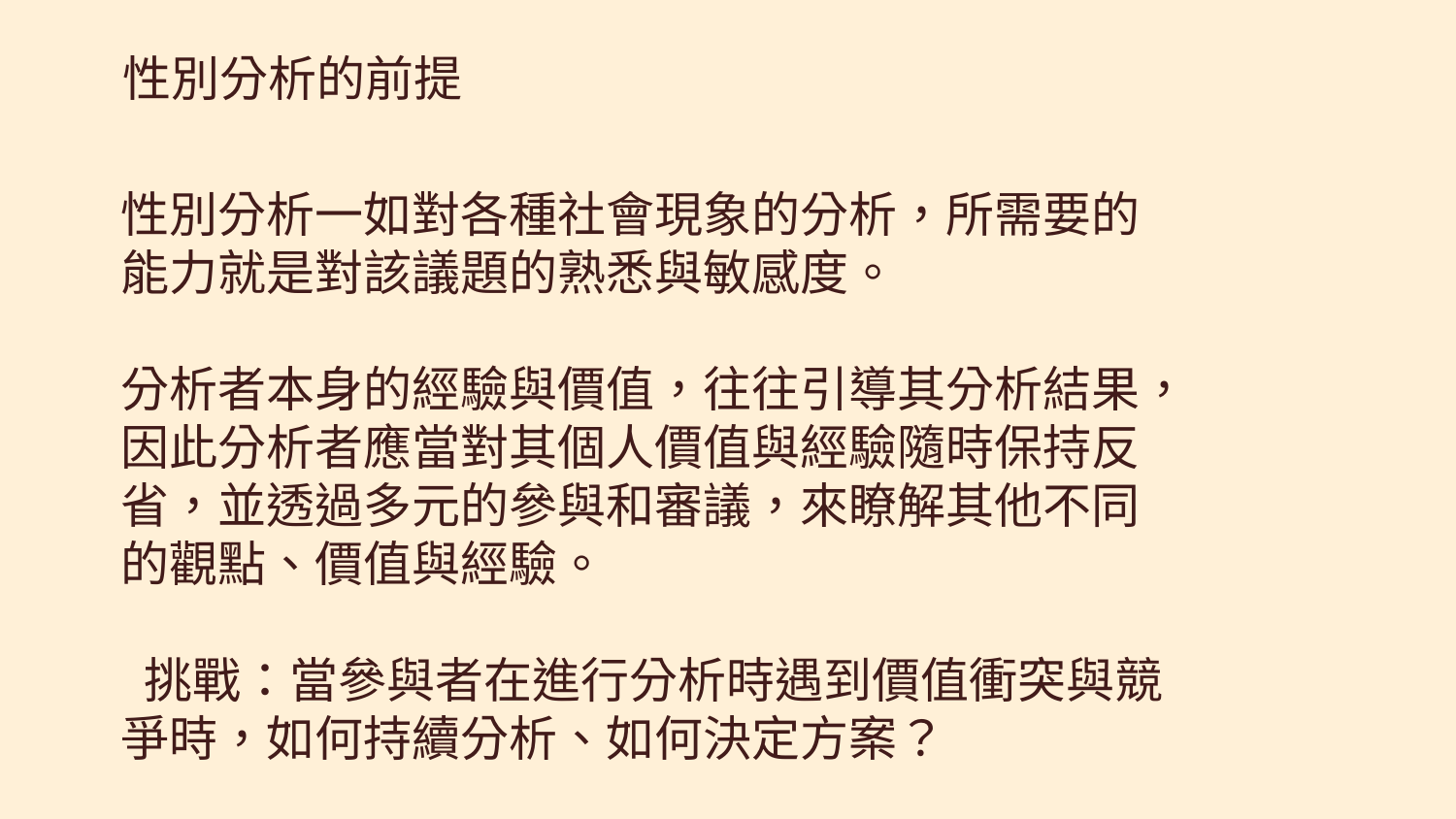

性別分析的前提
性別分析一如對各種社會現象的分析，所需要的能力就是對該議題的熟悉與敏感度。

分析者本身的經驗與價值，往往引導其分析結果，因此分析者應當對其個人價值與經驗隨時保持反省，並透過多元的參與和審議，來瞭解其他不同的觀點、價值與經驗。

 挑戰：當參與者在進行分析時遇到價值衝突與競爭時，如何持續分析、如何決定方案？